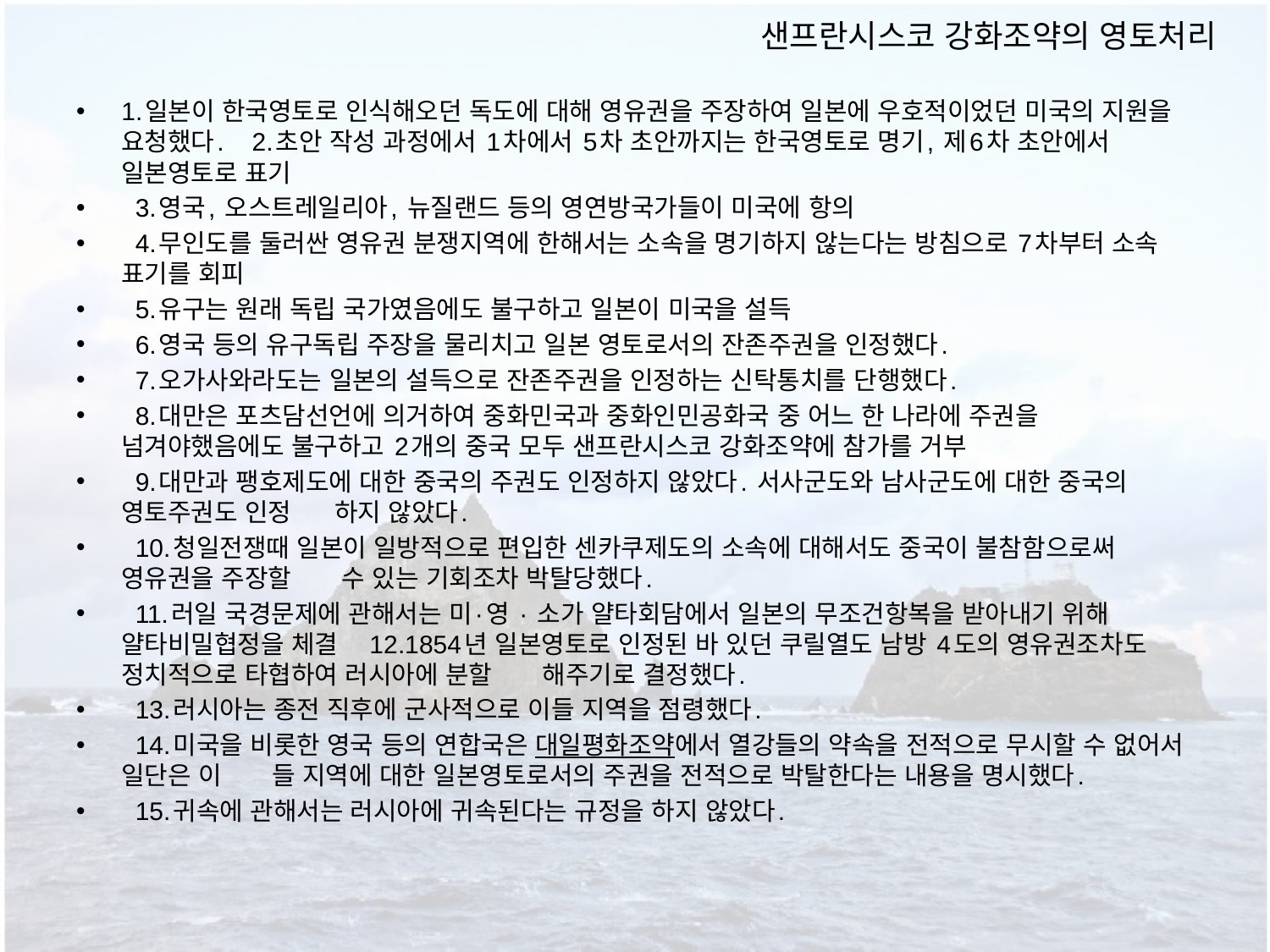

샌프란시스코 강화조약의 영토처리
1.일본이 한국영토로 인식해오던 독도에 대해 영유권을 주장하여 일본에 우호적이었던 미국의 지원을 요청했다.    2.초안 작성 과정에서 1차에서 5차 초안까지는 한국영토로 명기, 제6차 초안에서 일본영토로 표기
  3.영국, 오스트레일리아, 뉴질랜드 등의 영연방국가들이 미국에 항의
  4.무인도를 둘러싼 영유권 분쟁지역에 한해서는 소속을 명기하지 않는다는 방침으로 7차부터 소속 표기를 회피
  5.유구는 원래 독립 국가였음에도 불구하고 일본이 미국을 설득
  6.영국 등의 유구독립 주장을 물리치고 일본 영토로서의 잔존주권을 인정했다.
  7.오가사와라도는 일본의 설득으로 잔존주권을 인정하는 신탁통치를 단행했다.
  8.대만은 포츠담선언에 의거하여 중화민국과 중화인민공화국 중 어느 한 나라에 주권을 넘겨야했음에도 불구하고 2개의 중국 모두 샌프란시스코 강화조약에 참가를 거부
  9.대만과 팽호제도에 대한 중국의 주권도 인정하지 않았다. 서사군도와 남사군도에 대한 중국의 영토주권도 인정      하지 않았다.
  10.청일전쟁때 일본이 일방적으로 편입한 센카쿠제도의 소속에 대해서도 중국이 불참함으로써 영유권을 주장할       수 있는 기회조차 박탈당했다.
  11.러일 국경문제에 관해서는 미·영 · 소가 얄타회담에서 일본의 무조건항복을 받아내기 위해 얄타비밀협정을 체결    12.1854년 일본영토로 인정된 바 있던 쿠릴열도 남방 4도의 영유권조차도 정치적으로 타협하여 러시아에 분할       해주기로 결정했다.
  13.러시아는 종전 직후에 군사적으로 이들 지역을 점령했다.
  14.미국을 비롯한 영국 등의 연합국은 대일평화조약에서 열강들의 약속을 전적으로 무시할 수 없어서 일단은 이       들 지역에 대한 일본영토로서의 주권을 전적으로 박탈한다는 내용을 명시했다.
  15.귀속에 관해서는 러시아에 귀속된다는 규정을 하지 않았다.